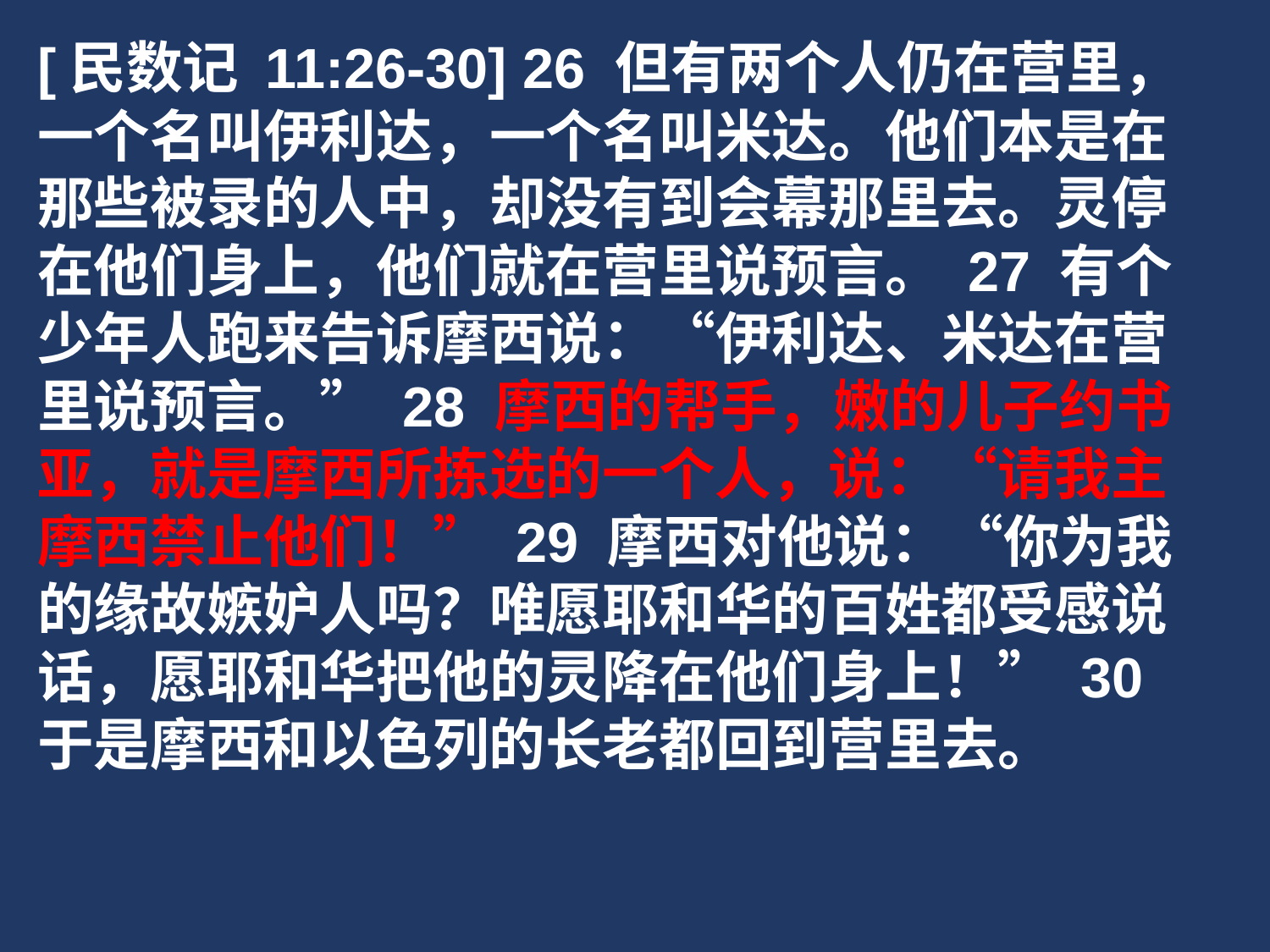

[民数记 11:26-30] 26 但有两个人仍在营里，一个名叫伊利达，一个名叫米达。他们本是在那些被录的人中，却没有到会幕那里去。灵停在他们身上，他们就在营里说预言。 27 有个少年人跑来告诉摩西说：“伊利达、米达在营里说预言。” 28 摩西的帮手，嫩的儿子约书亚，就是摩西所拣选的一个人，说：“请我主摩西禁止他们！” 29 摩西对他说：“你为我的缘故嫉妒人吗？唯愿耶和华的百姓都受感说话，愿耶和华把他的灵降在他们身上！” 30 于是摩西和以色列的长老都回到营里去。